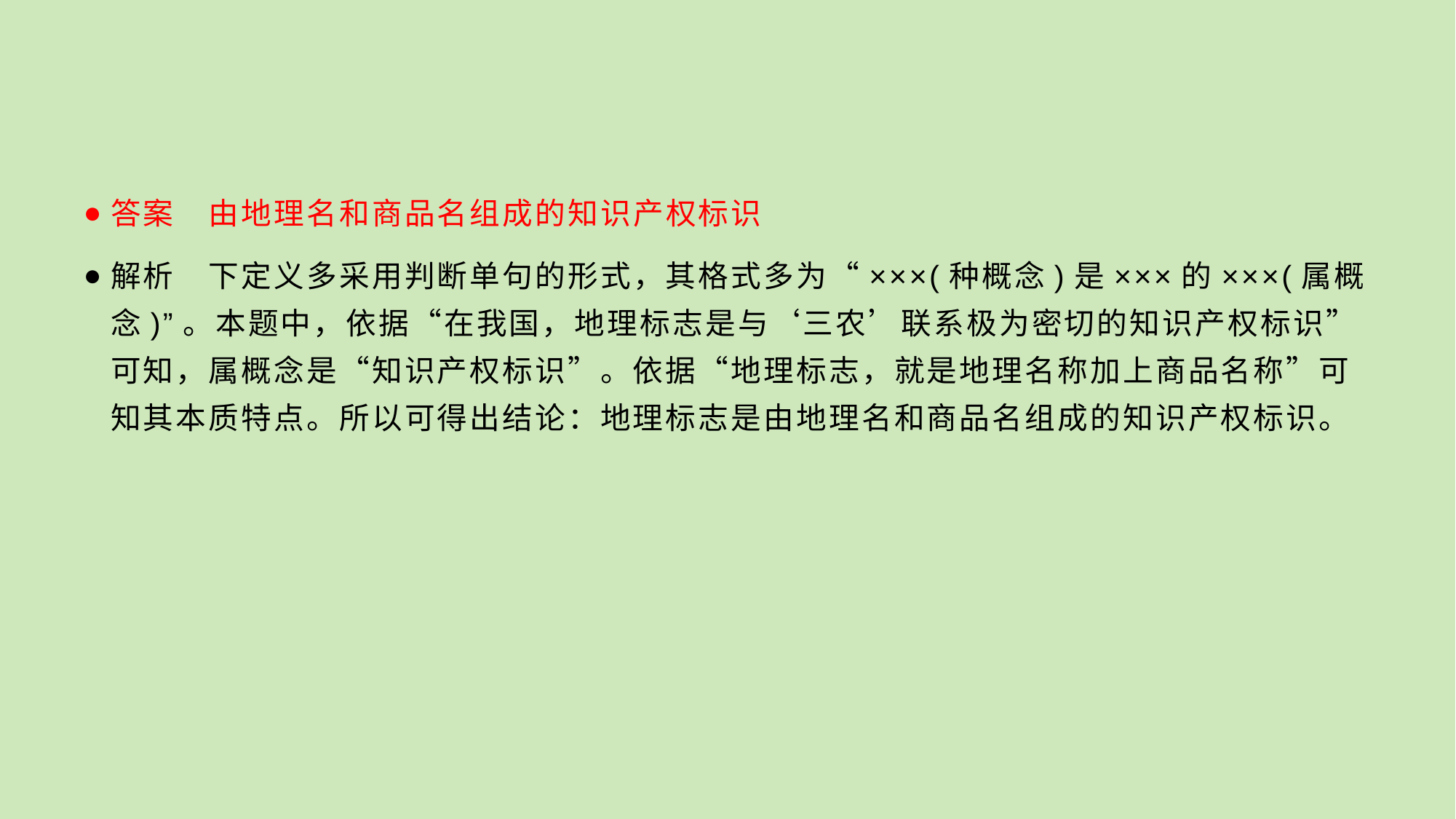

#
答案　由地理名和商品名组成的知识产权标识
解析　下定义多采用判断单句的形式，其格式多为“×××(种概念)是×××的×××(属概念)”。本题中，依据“在我国，地理标志是与‘三农’联系极为密切的知识产权标识”可知，属概念是“知识产权标识”。依据“地理标志，就是地理名称加上商品名称”可知其本质特点。所以可得出结论：地理标志是由地理名和商品名组成的知识产权标识。